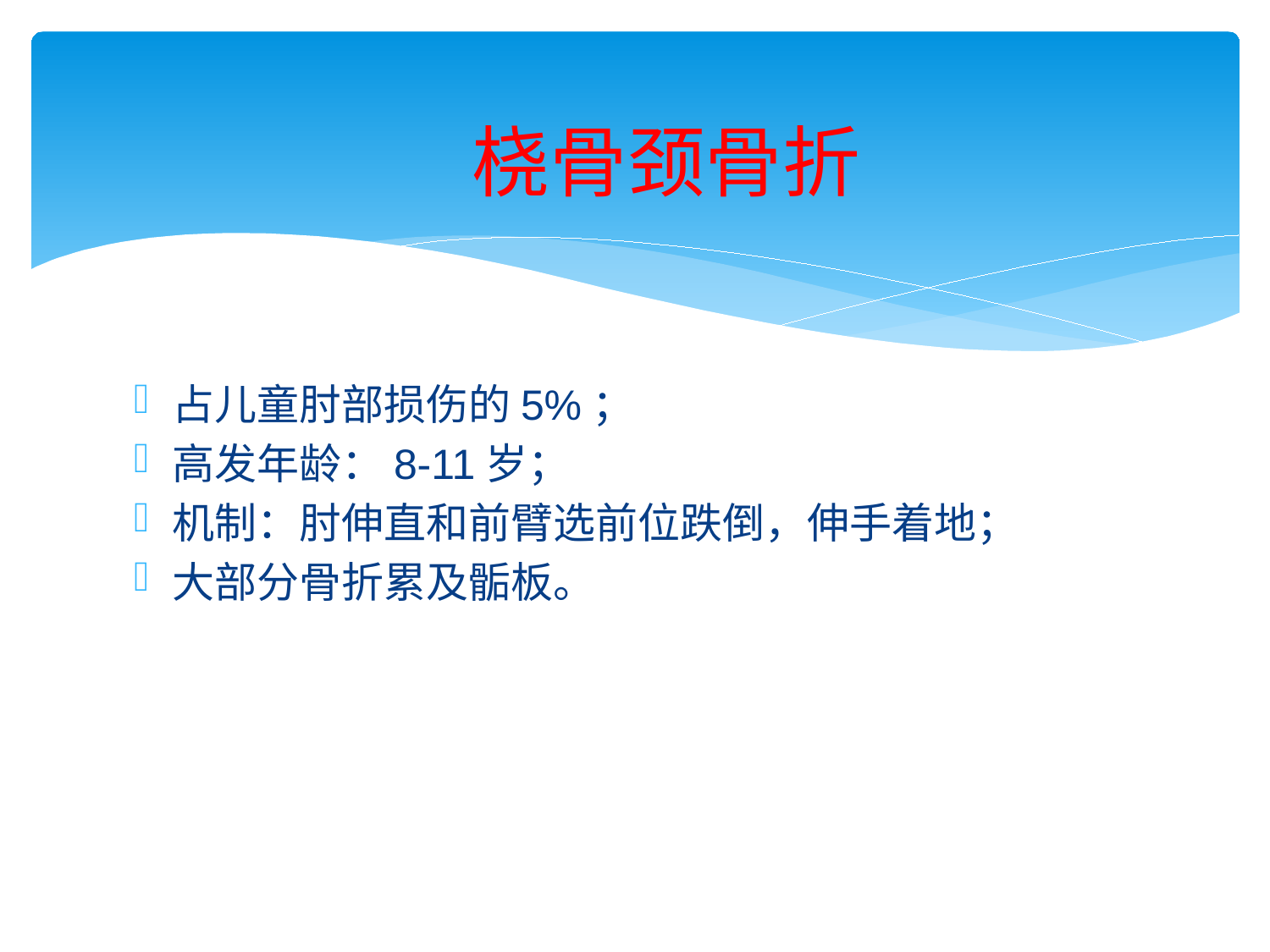

# 桡骨颈骨折
占儿童肘部损伤的5%；
高发年龄：8-11岁；
机制：肘伸直和前臂选前位跌倒，伸手着地；
大部分骨折累及骺板。